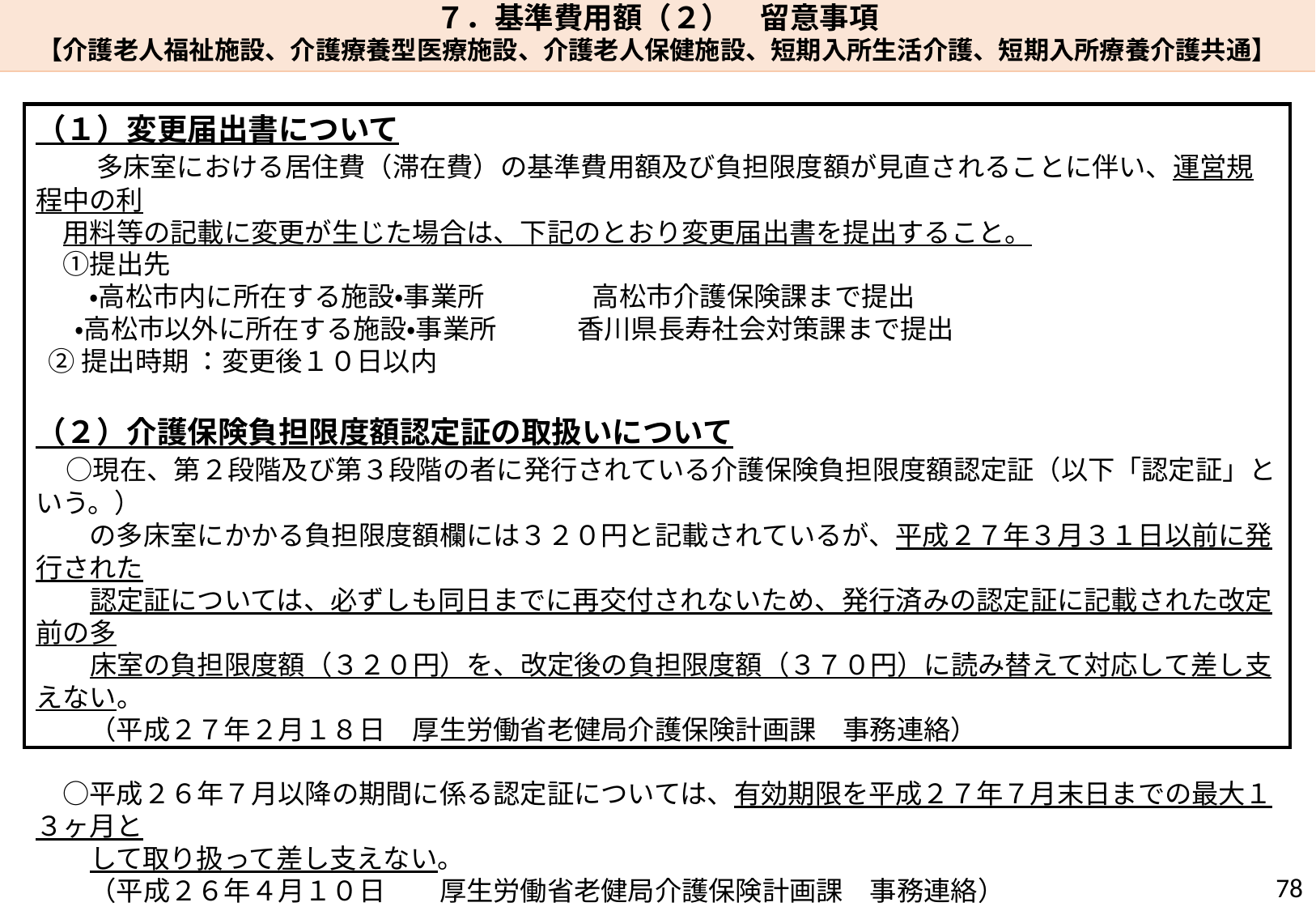

７．基準費用額（２）　留意事項
【介護老人福祉施設、介護療養型医療施設、介護老人保健施設、短期入所生活介護、短期入所療養介護共通】
（１）変更届出書について
　　多床室における居住費（滞在費）の基準費用額及び負担限度額が見直されることに伴い、運営規程中の利
　用料等の記載に変更が生じた場合は、下記のとおり変更届出書を提出すること。
　①提出先
　　・高松市内に所在する施設・事業所　　　　高松市介護保険課まで提出
　  ・高松市以外に所在する施設・事業所　　　香川県長寿社会対策課まで提出
  ②提出時期 ：変更後１０日以内

（２）介護保険負担限度額認定証の取扱いについて
　○現在、第２段階及び第３段階の者に発行されている介護保険負担限度額認定証（以下「認定証」という。）
　　の多床室にかかる負担限度額欄には３２０円と記載されているが、平成２７年３月３１日以前に発行された
　　認定証については、必ずしも同日までに再交付されないため、発行済みの認定証に記載された改定前の多
　　床室の負担限度額（３２０円）を、改定後の負担限度額（３７０円）に読み替えて対応して差し支えない。
　　（平成２７年２月１８日　厚生労働省老健局介護保険計画課　事務連絡）

　○平成２６年７月以降の期間に係る認定証については、有効期限を平成２７年７月末日までの最大１３ヶ月と
　　して取り扱って差し支えない。
　　（平成２６年４月１０日　　厚生労働省老健局介護保険計画課　事務連絡）

78